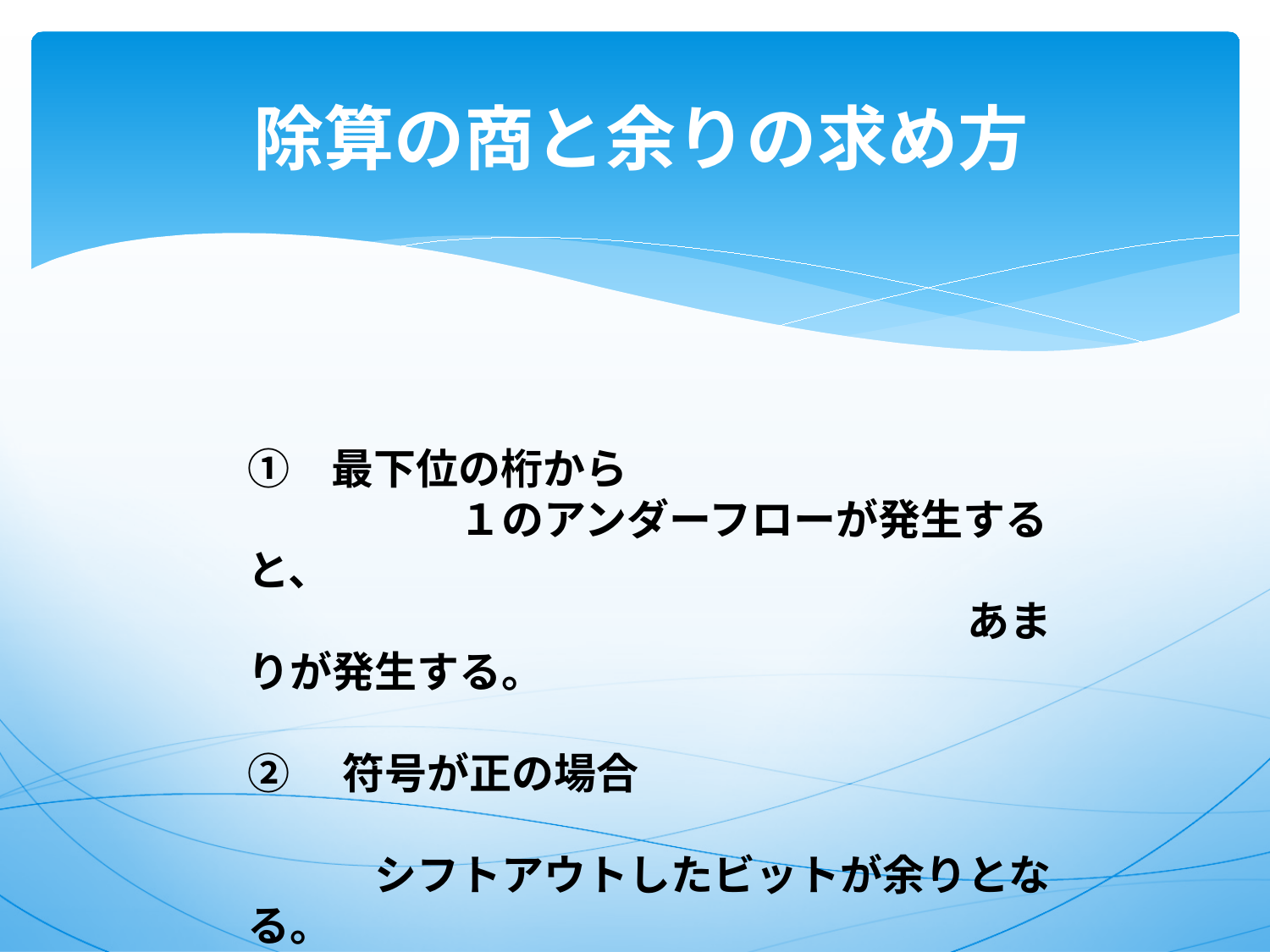

# 除算の商と余りの求め方
①　最下位の桁から
　　　　　１のアンダーフローが発生すると、
　　　　　　　　　　　　　　　　　あまりが発生する。

②　符号が正の場合

　　　シフトアウトしたビットが余りとなる。